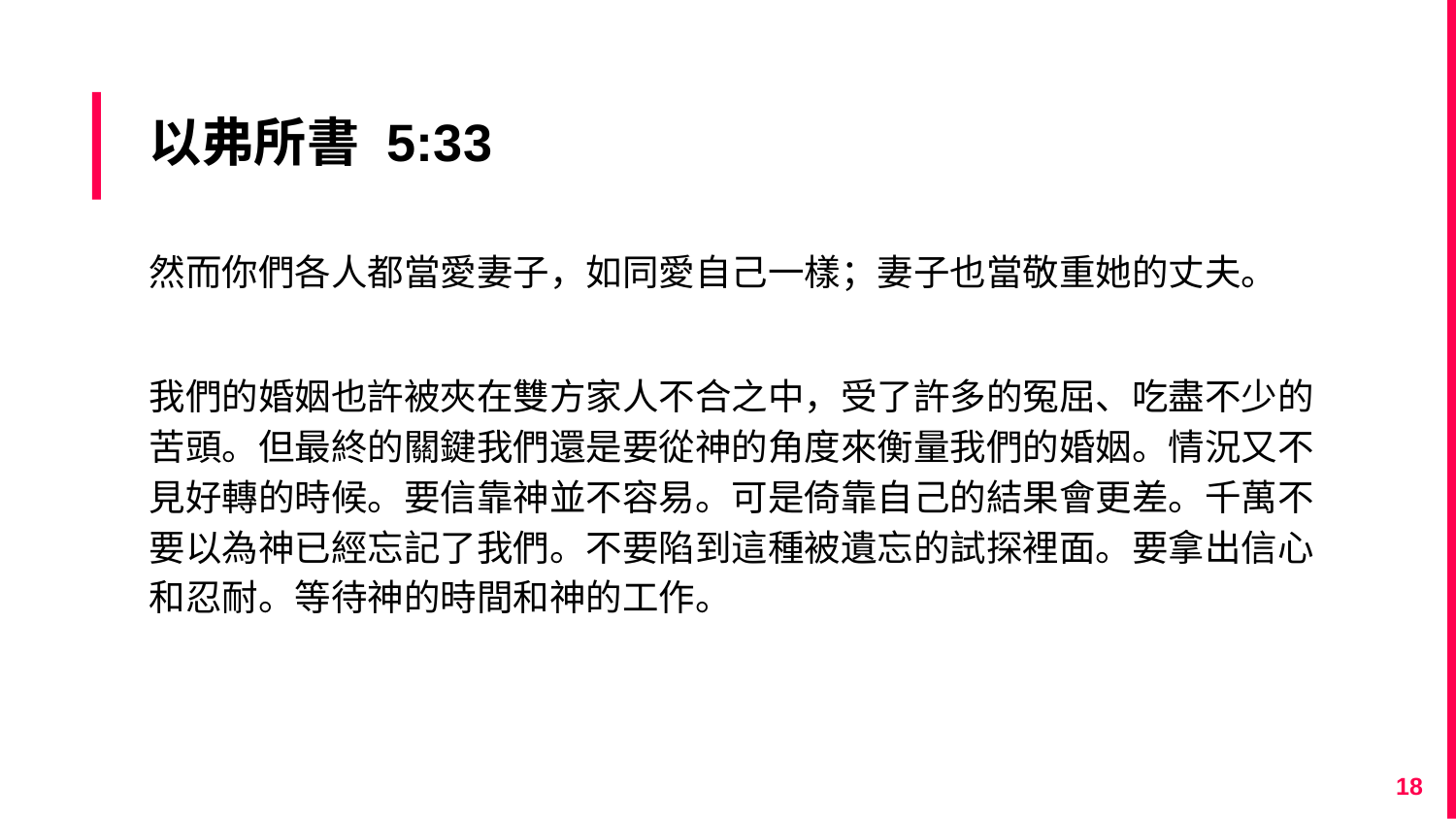

# 以弗所書 5:33
然而你們各人都當愛妻子，如同愛自己一樣；妻子也當敬重她的丈夫。

我們的婚姻也許被夾在雙方家人不合之中，受了許多的冤屈、吃盡不少的苦頭。但最終的關鍵我們還是要從神的角度來衡量我們的婚姻。情況又不見好轉的時候。要信靠神並不容易。可是倚靠自己的結果會更差。千萬不要以為神已經忘記了我們。不要陷到這種被遺忘的試探裡面。要拿出信心和忍耐。等待神的時間和神的工作。

18